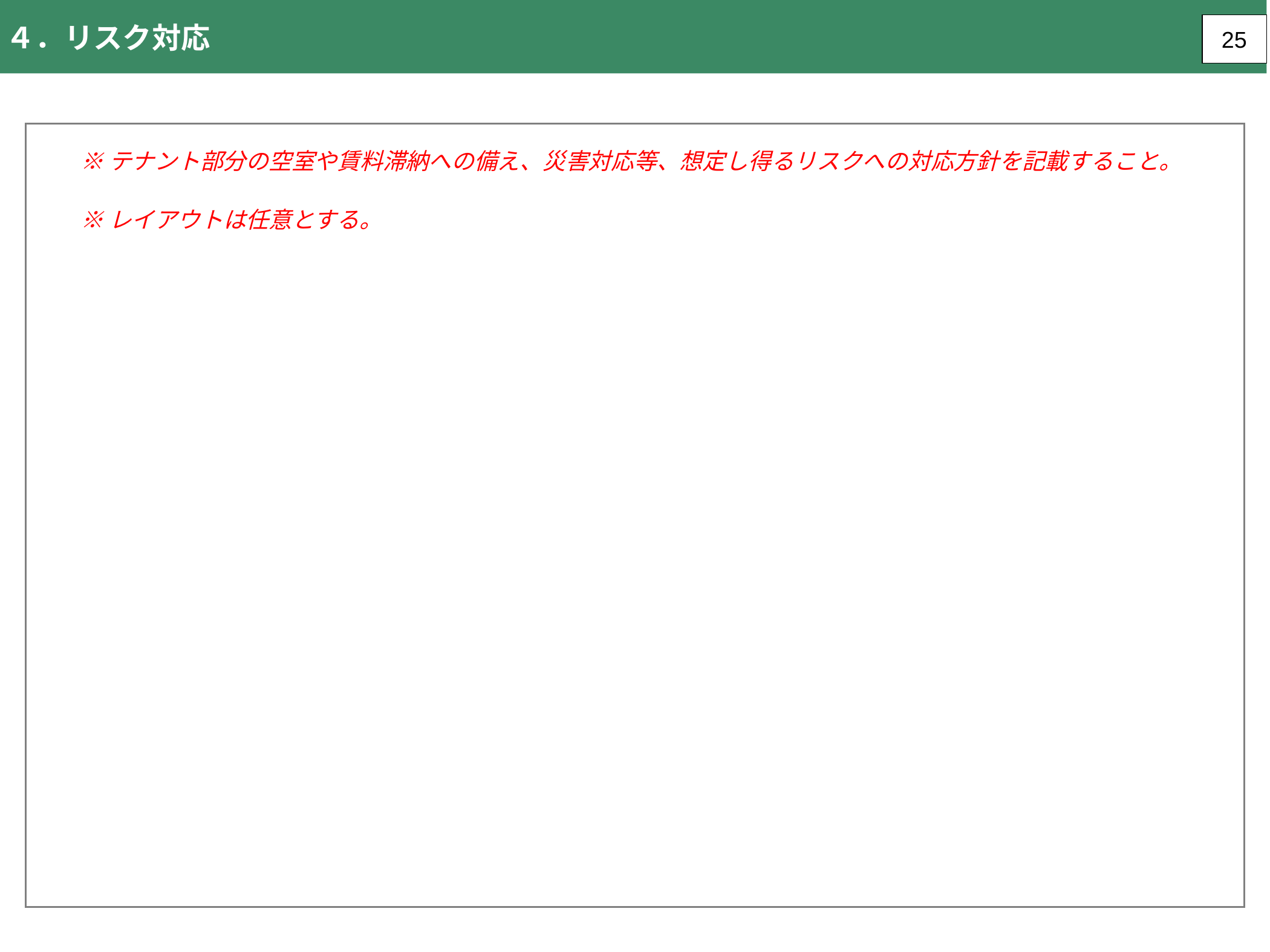

４．リスク対応
25

※テナント部分の空室や賃料滞納への備え、災害対応等、想定し得るリスクへの対応方針を記載すること。

※レイアウトは任意とする。